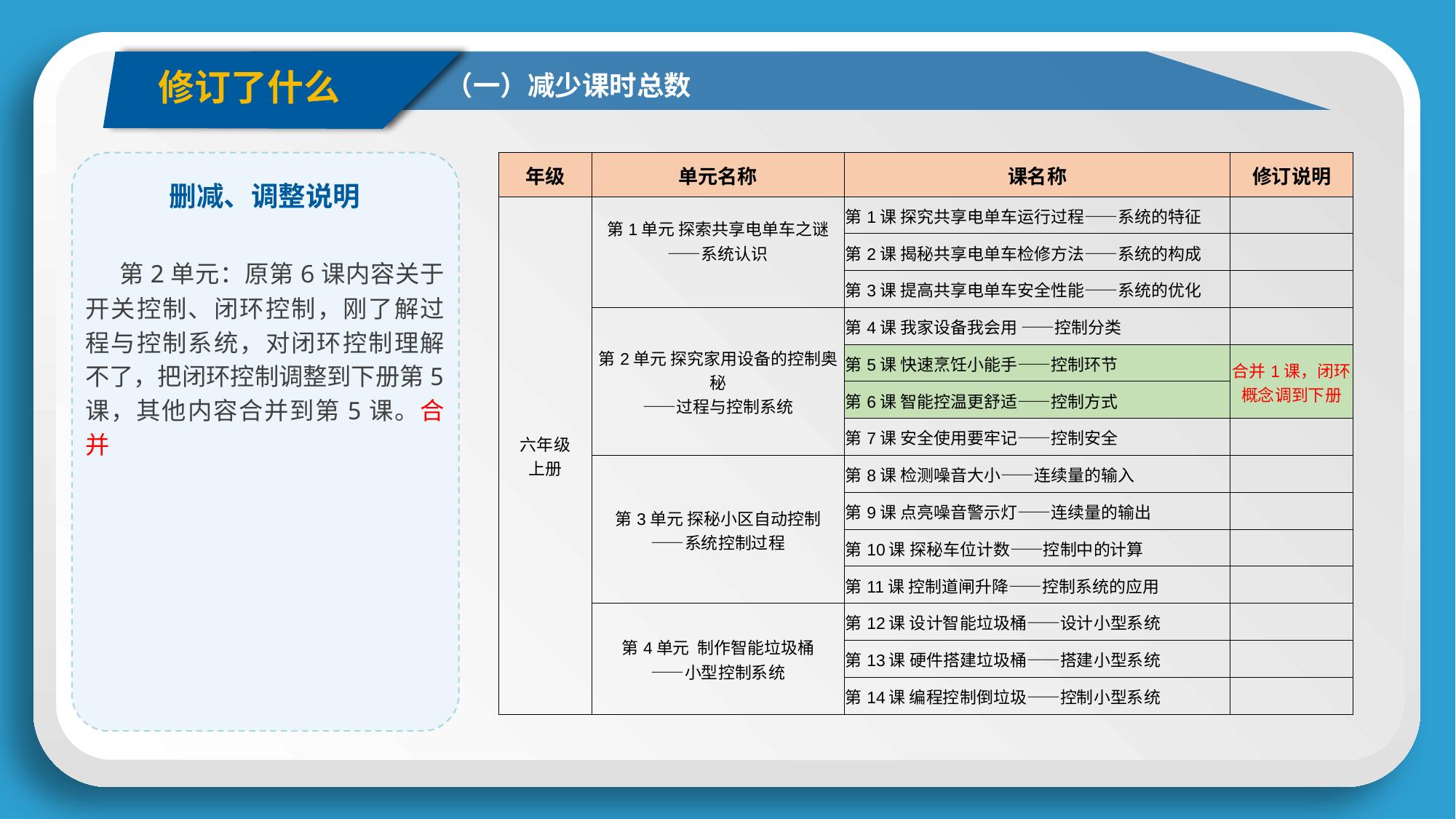

修订了什么
（一）减少课时总数

| 年级 | 单元名称 | 课名称 | 修订说明 |
| --- | --- | --- | --- |
| 六年级 上册 | 第1单元 探索共享电单车之谜 ——系统认识 | 第1课 探究共享电单车运行过程——系统的特征 |  |
|  |  | 第2课 揭秘共享电单车检修方法——系统的构成 |  |
|  |  | 第3课 提高共享电单车安全性能——系统的优化 |  |
|  | 第2单元 探究家用设备的控制奥秘 ——过程与控制系统 | 第4课 我家设备我会用 ——控制分类 |  |
|  |  | 第5课 快速烹饪小能手——控制环节 | 合并1课，闭环概念调到下册 |
|  |  | 第6课 智能控温更舒适——控制方式 |  |
|  |  | 第7课 安全使用要牢记——控制安全 |  |
|  | 第3单元 探秘小区自动控制 ——系统控制过程 | 第8课 检测噪音大小——连续量的输入 |  |
|  |  | 第9课 点亮噪音警示灯——连续量的输出 |  |
|  |  | 第10课 探秘车位计数——控制中的计算 |  |
|  |  | 第11课 控制道闸升降——控制系统的应用 |  |
|  | 第4单元 制作智能垃圾桶 ——小型控制系统 | 第12课 设计智能垃圾桶——设计小型系统 |  |
|  |  | 第13课 硬件搭建垃圾桶——搭建小型系统 |  |
|  |  | 第14课 编程控制倒垃圾——控制小型系统 |  |
删减、调整说明

    第2单元：原第6课内容关于开关控制、闭环控制，刚了解过程与控制系统，对闭环控制理解不了，把闭环控制调整到下册第5课，其他内容合并到第5课。合并